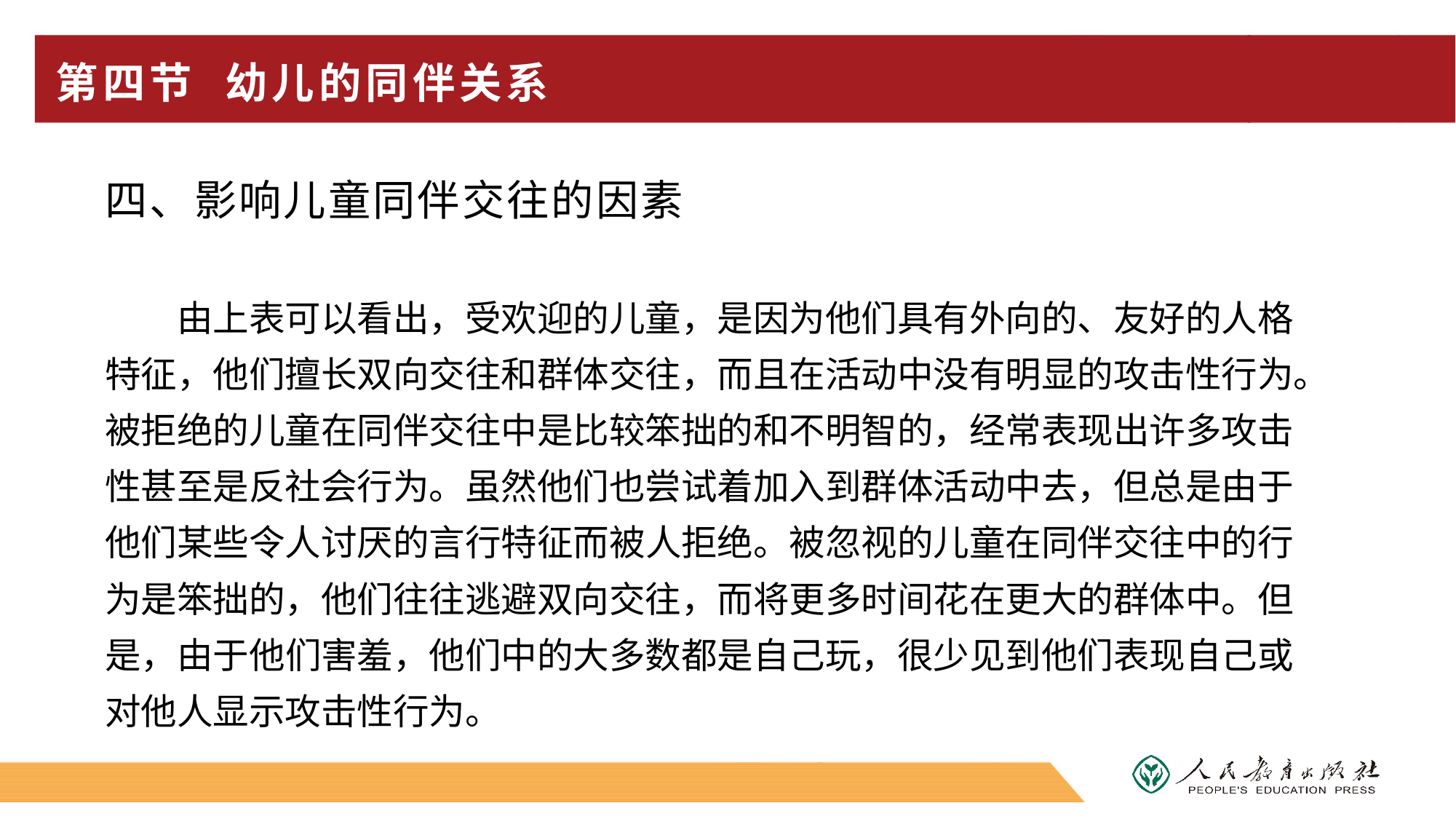

# 第四节  幼儿的同伴关系
四、影响儿童同伴交往的因素
由上表可以看出，受欢迎的儿童，是因为他们具有外向的、友好的人格特征，他们擅长双向交往和群体交往，而且在活动中没有明显的攻击性行为。被拒绝的儿童在同伴交往中是比较笨拙的和不明智的，经常表现出许多攻击性甚至是反社会行为。虽然他们也尝试着加入到群体活动中去，但总是由于他们某些令人讨厌的言行特征而被人拒绝。被忽视的儿童在同伴交往中的行为是笨拙的，他们往往逃避双向交往，而将更多时间花在更大的群体中。但是，由于他们害羞，他们中的大多数都是自己玩，很少见到他们表现自己或对他人显示攻击性行为。